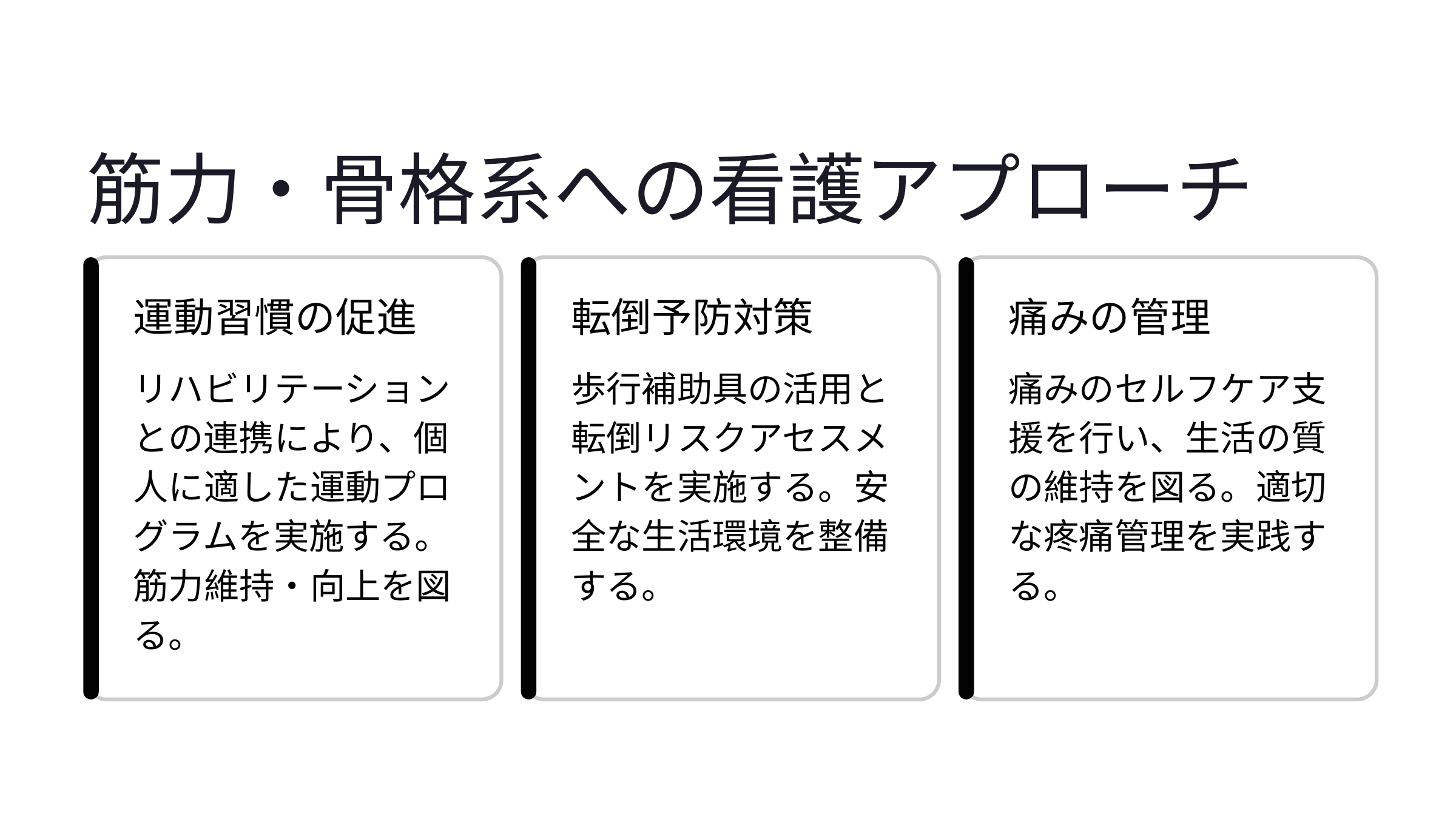

筋力・骨格系への看護アプローチ

運動習慣の促進
転倒予防対策
痛みの管理
歩行補助具の活用と転倒リスクアセスメントを実施する。安全な生活環境を整備する。
痛みのセルフケア支援を行い、生活の質の維持を図る。適切な疼痛管理を実践する。
リハビリテーションとの連携により、個人に適した運動プログラムを実施する。筋力維持・向上を図る。